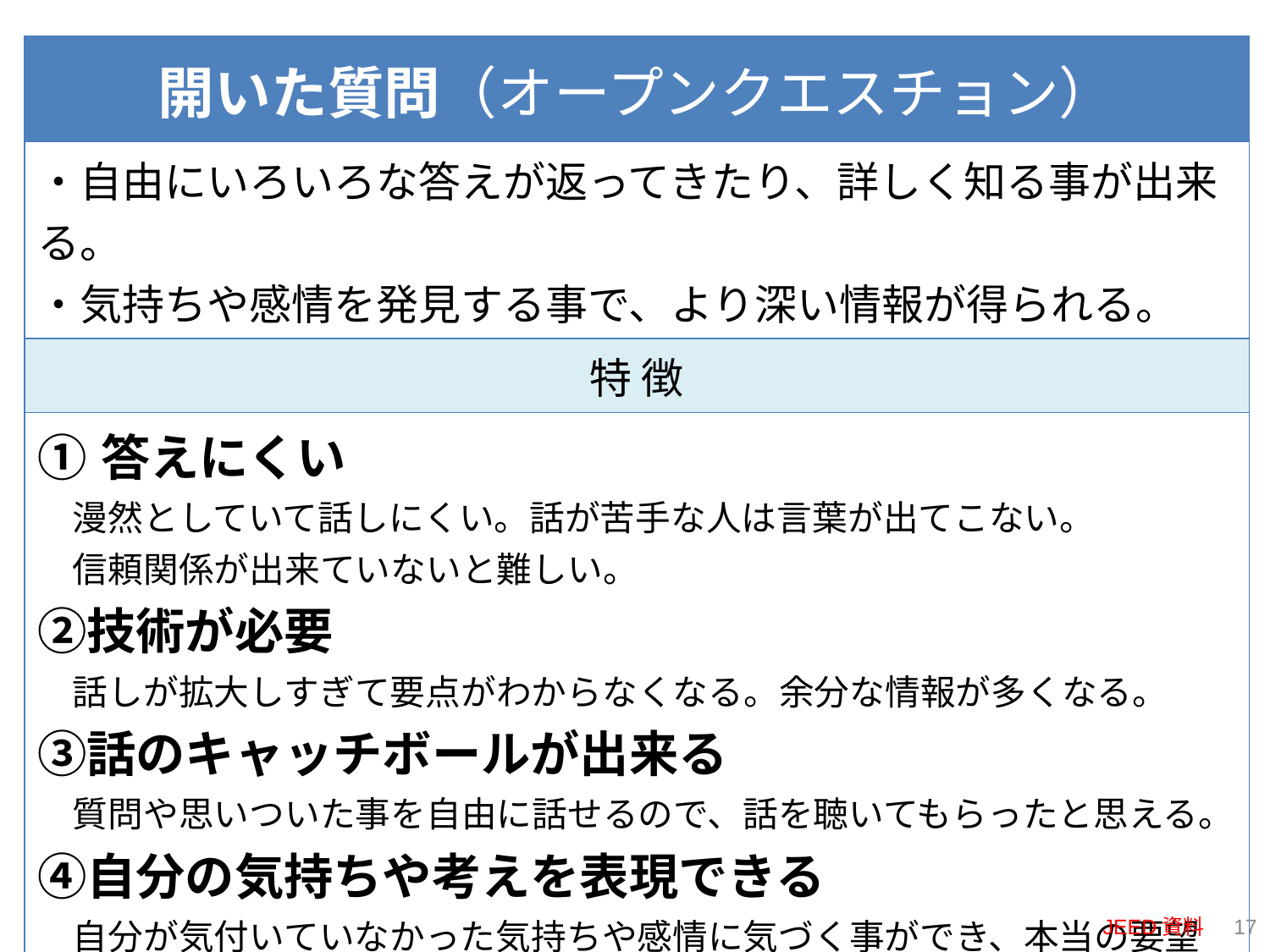

| 開いた質問（オープンクエスチョン） |
| --- |
| ・自由にいろいろな答えが返ってきたり、詳しく知る事が出来る。 ・気持ちや感情を発見する事で、より深い情報が得られる。 |
| 特 徴 |
| ①答えにくい 　漫然としていて話しにくい。話が苦手な人は言葉が出てこない。 　信頼関係が出来ていないと難しい。 ②技術が必要 　話しが拡大しすぎて要点がわからなくなる。余分な情報が多くなる。 ③話のキャッチボールが出来る 　質問や思いついた事を自由に話せるので、話を聴いてもらったと思える。 ④自分の気持ちや考えを表現できる 　自分が気付いていなかった気持ちや感情に気づく事ができ、本当の要望 を発見することが出来る。 ⑤話したい事を自由に話せる 　話しているうちに、言いたい事が何だったのかを整理する事ができる。 |
JEED資料
17